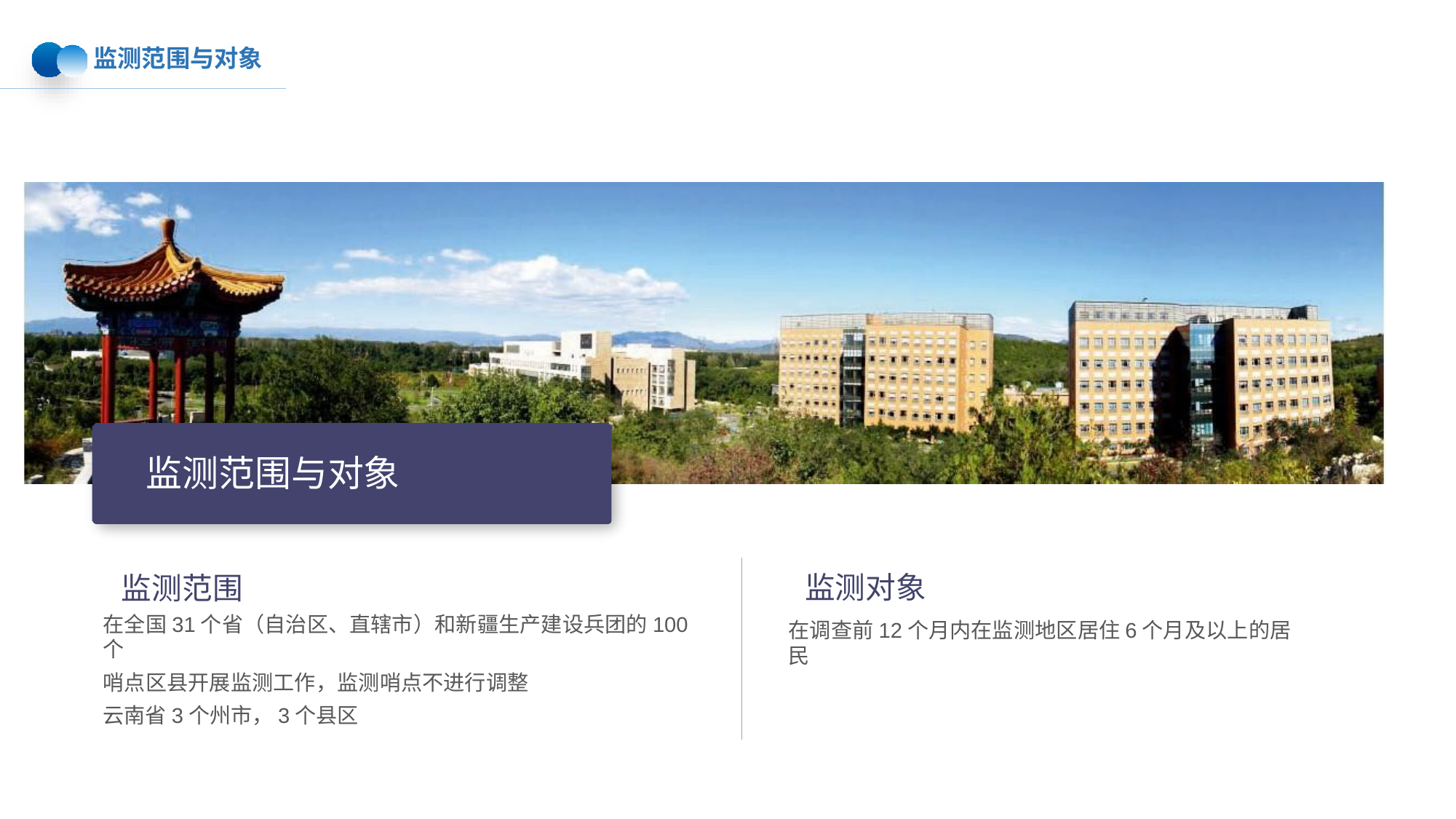

监测范围与对象

监测范围与对象
监测对象
在调查前12个月内在监测地区居住6个月及以上的居民

监测范围
在全国31个省（自治区、直辖市）和新疆生产建设兵团的100个
哨点区县开展监测工作，监测哨点不进行调整
云南省3个州市，3个县区